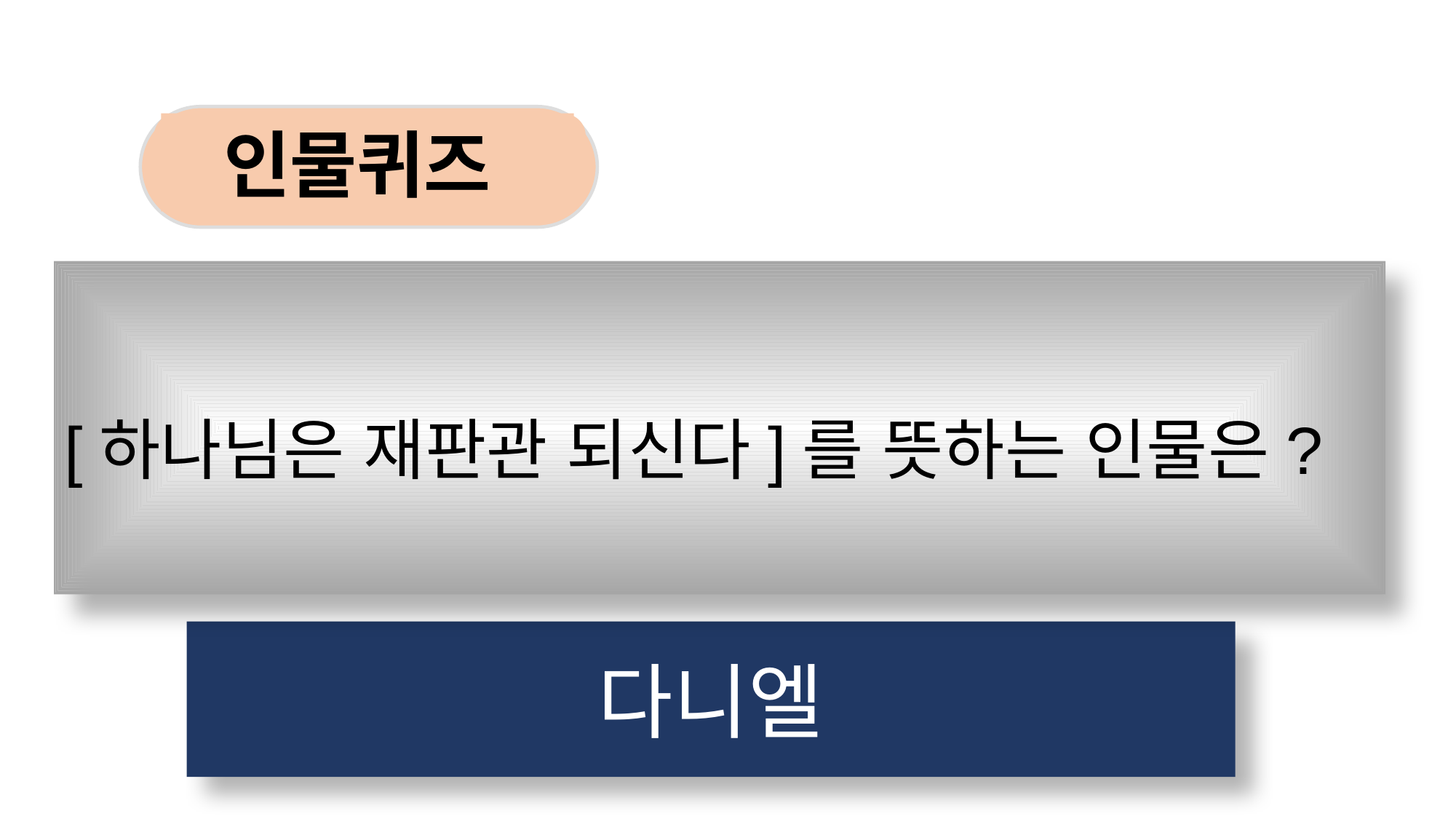

인물퀴즈
[하나님은 재판관 되신다]를 뜻하는 인물은?
다니엘